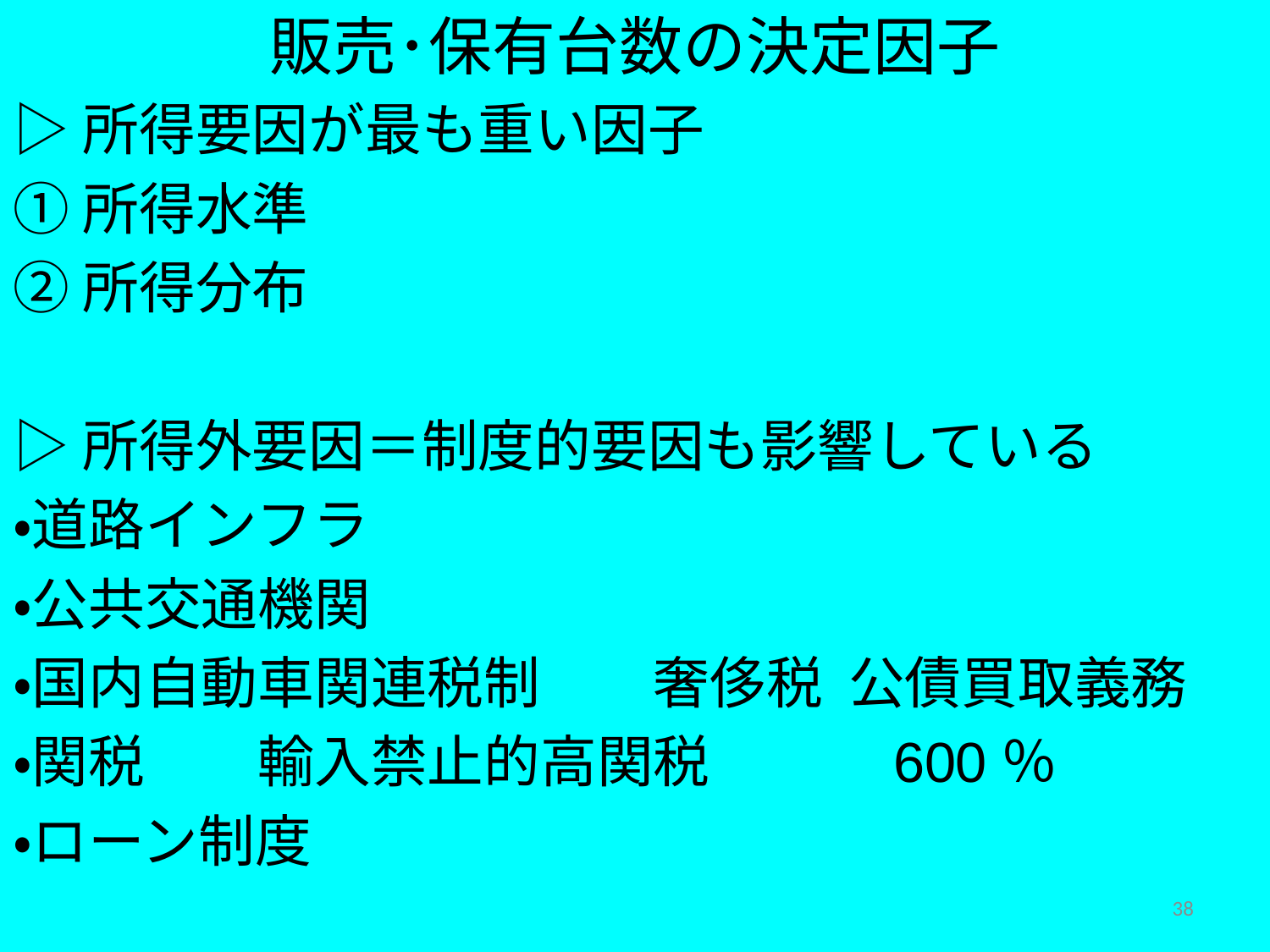

販売･保有台数の決定因子
▷所得要因が最も重い因子
①所得水準
②所得分布

▷所得外要因＝制度的要因も影響している
・道路インフラ
・公共交通機関
・国内自動車関連税制　　奢侈税  公債買取義務
・関税　　輸入禁止的高関税　　　600％
・ローン制度

38